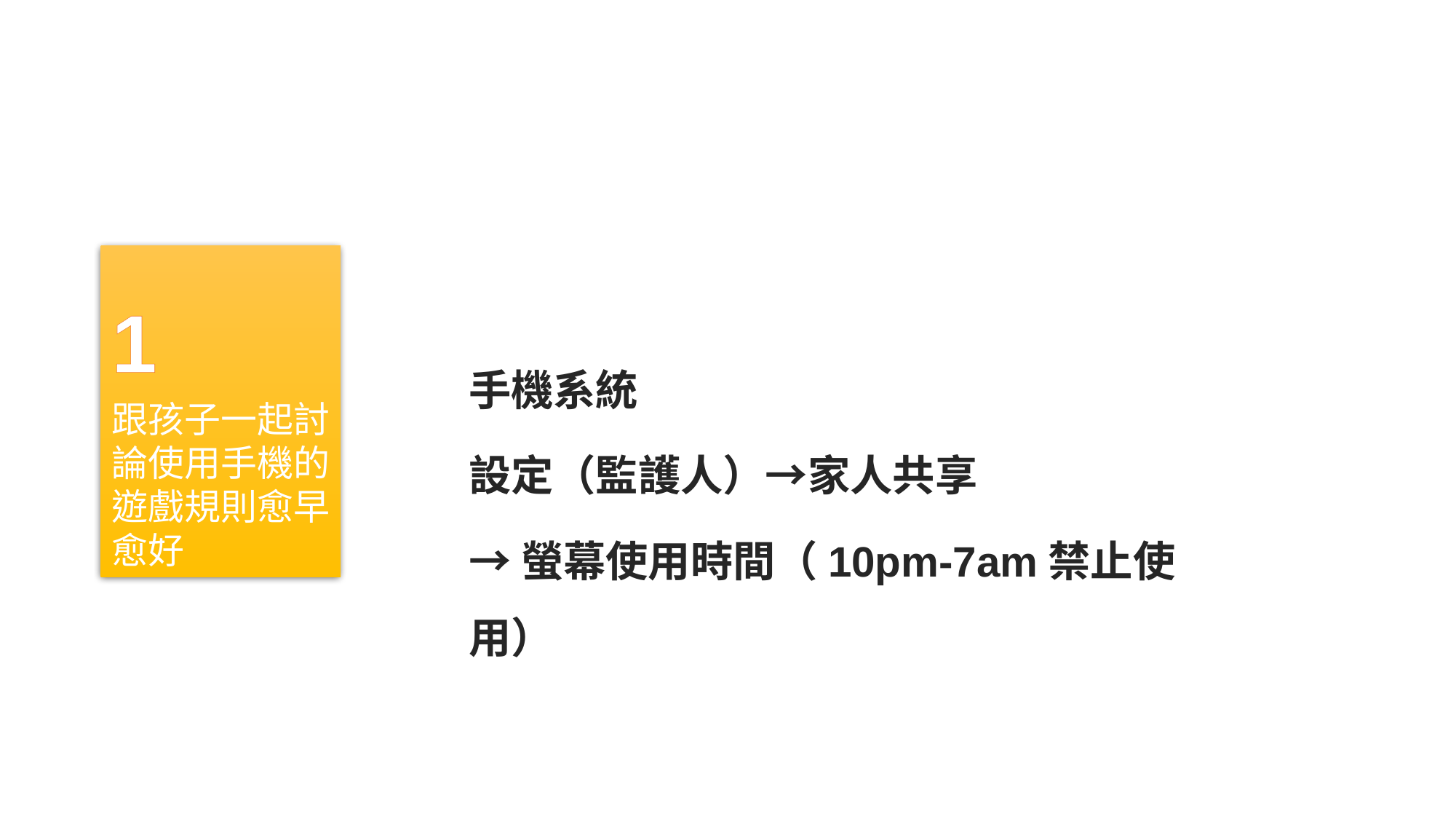

1
跟孩子一起討論使用手機的遊戲規則愈早愈好
手機系統
設定（監護人）→家人共享
→螢幕使用時間（10pm-7am禁止使用）